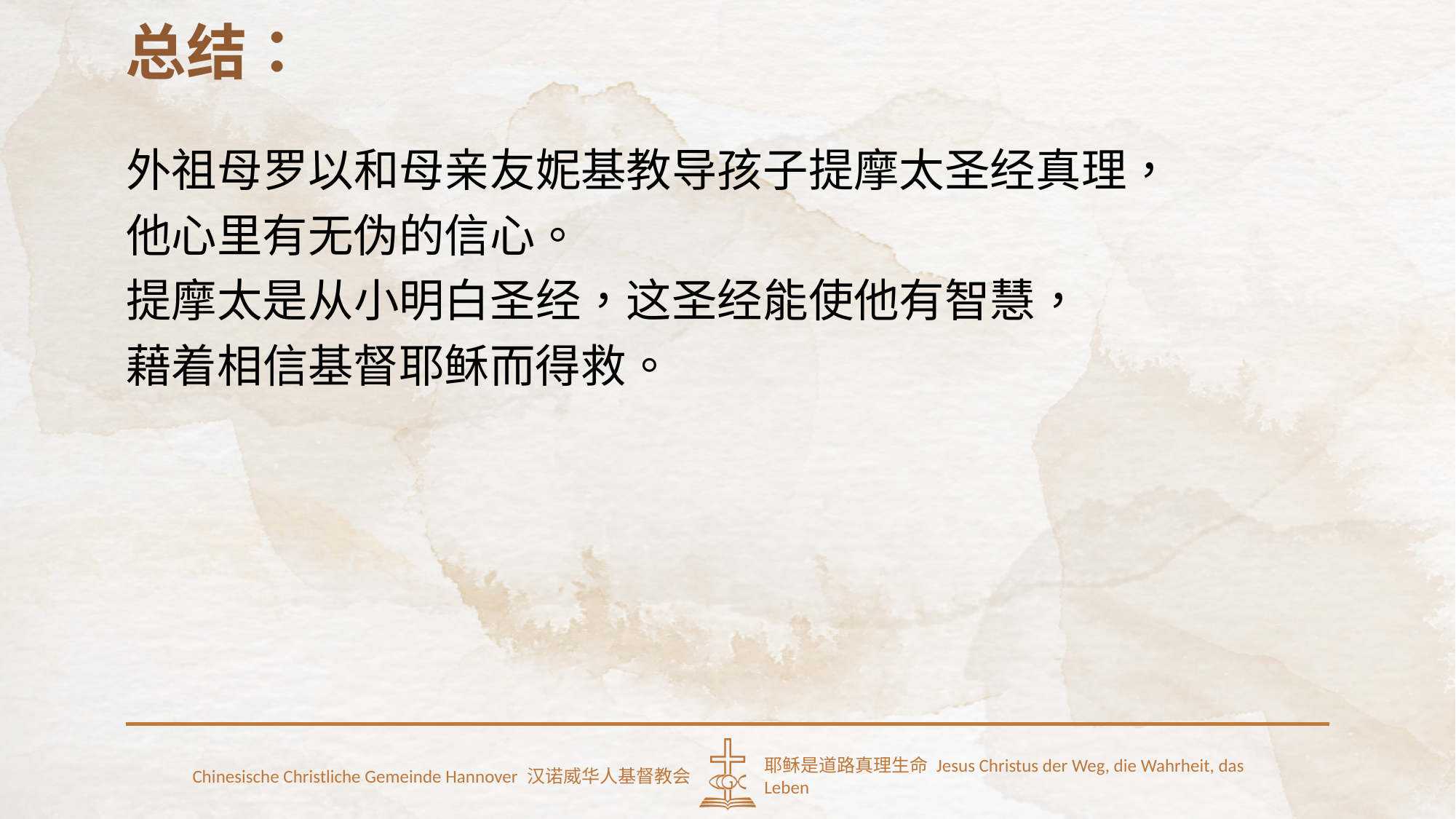

总结：
外祖母罗以和母亲友妮基教导孩子提摩太圣经真理，
他心里有无伪的信心。
提摩太是从小明白圣经，这圣经能使他有智慧，
藉着相信基督耶稣而得救。